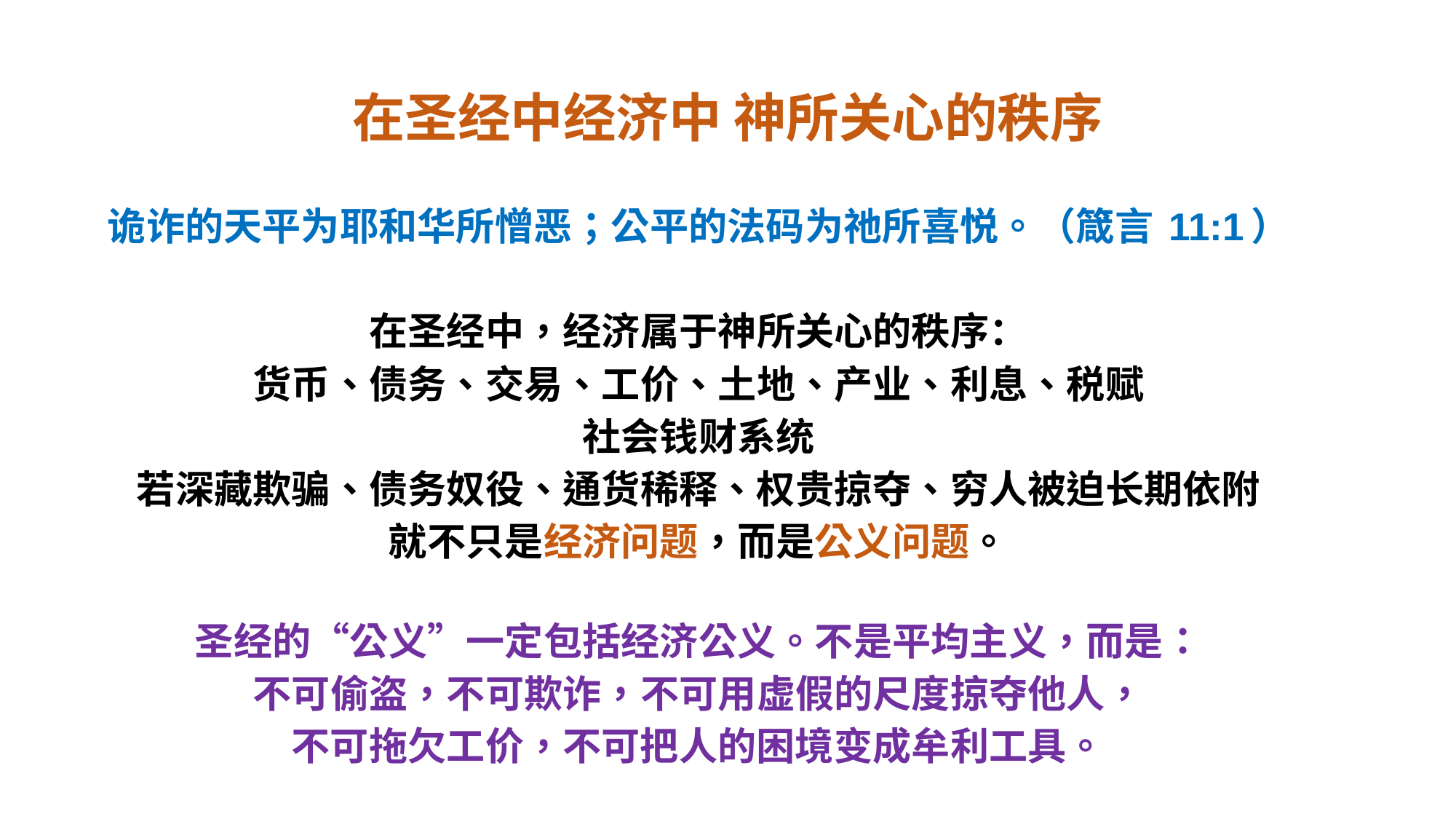

# 在圣经中经济中 神所关心的秩序
诡诈的天平为耶和华所憎恶；公平的法码为祂所喜悦。（箴言 11:1）

在圣经中，经济属于神所关心的秩序：
货币、债务、交易、工价、土地、产业、利息、税赋
社会钱财系统
若深藏欺骗、债务奴役、通货稀释、权贵掠夺、穷人被迫长期依附
就不只是经济问题，而是公义问题。

圣经的“公义”一定包括经济公义。不是平均主义，而是：
不可偷盗，不可欺诈，不可用虚假的尺度掠夺他人，
不可拖欠工价，不可把人的困境变成牟利工具。